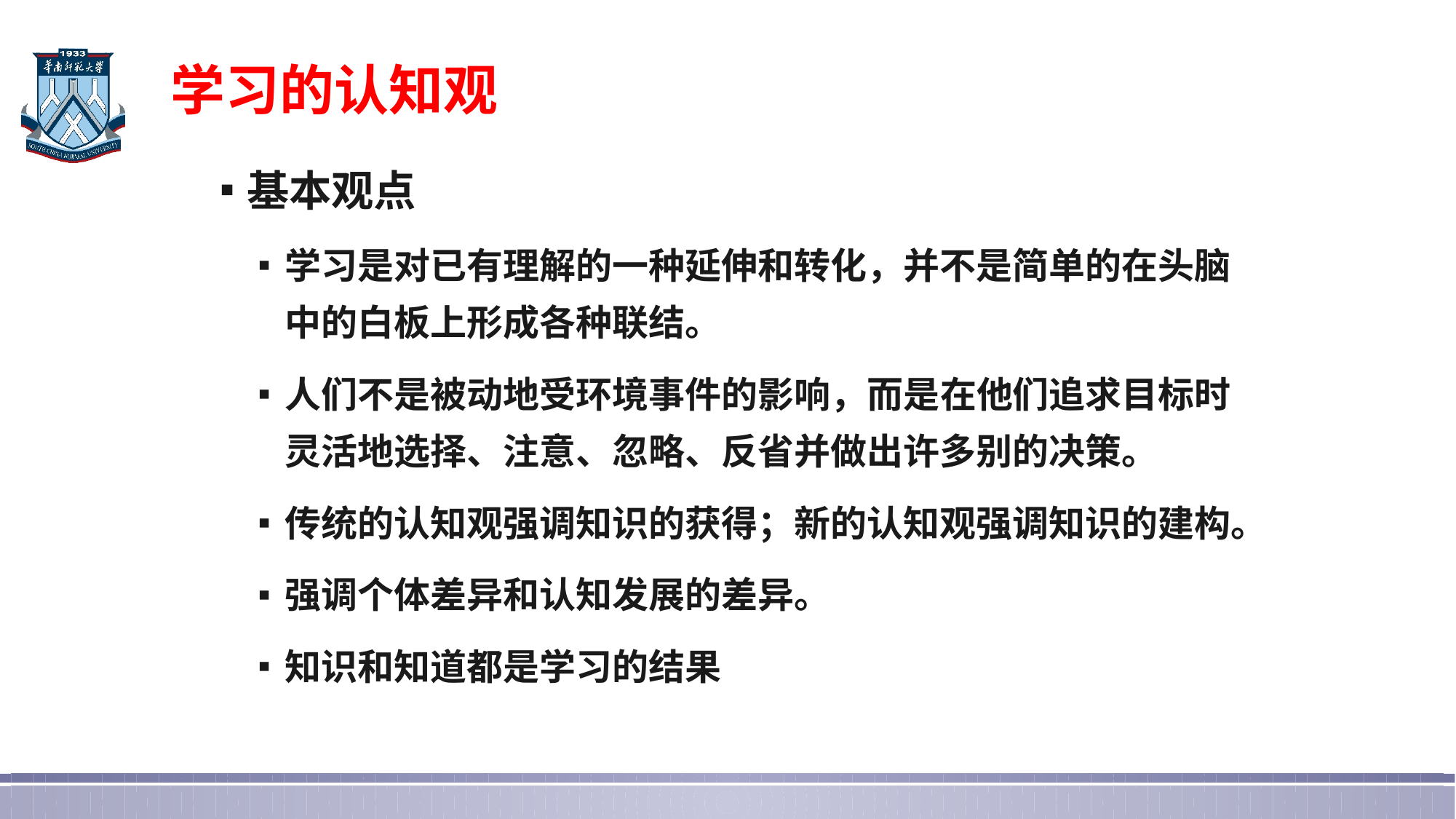

# 学习的认知观
基本观点
学习是对已有理解的一种延伸和转化，并不是简单的在头脑中的白板上形成各种联结。
人们不是被动地受环境事件的影响，而是在他们追求目标时灵活地选择、注意、忽略、反省并做出许多别的决策。
传统的认知观强调知识的获得；新的认知观强调知识的建构。
强调个体差异和认知发展的差异。
知识和知道都是学习的结果